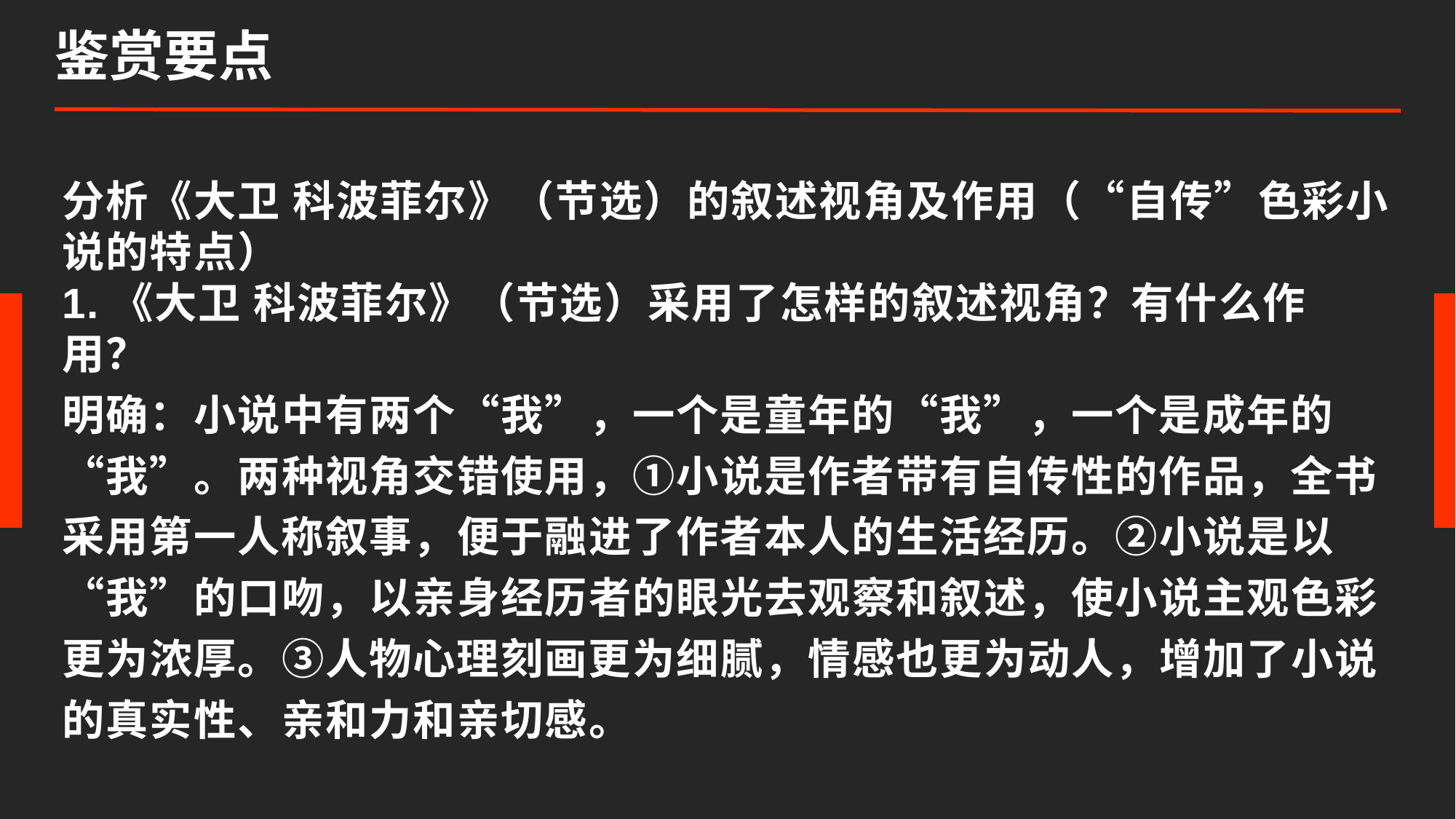

鉴赏要点
分析《大卫 科波菲尔》（节选）的叙述视角及作用（“自传”色彩小说的特点）
1.《大卫 科波菲尔》（节选）采用了怎样的叙述视角？有什么作用？
明确：小说中有两个“我”，一个是童年的“我”，一个是成年的“我”。两种视角交错使用，①小说是作者带有自传性的作品，全书采用第一人称叙事，便于融进了作者本人的生活经历。②小说是以“我”的口吻，以亲身经历者的眼光去观察和叙述，使小说主观色彩更为浓厚。③人物心理刻画更为细腻，情感也更为动人，增加了小说的真实性、亲和力和亲切感。